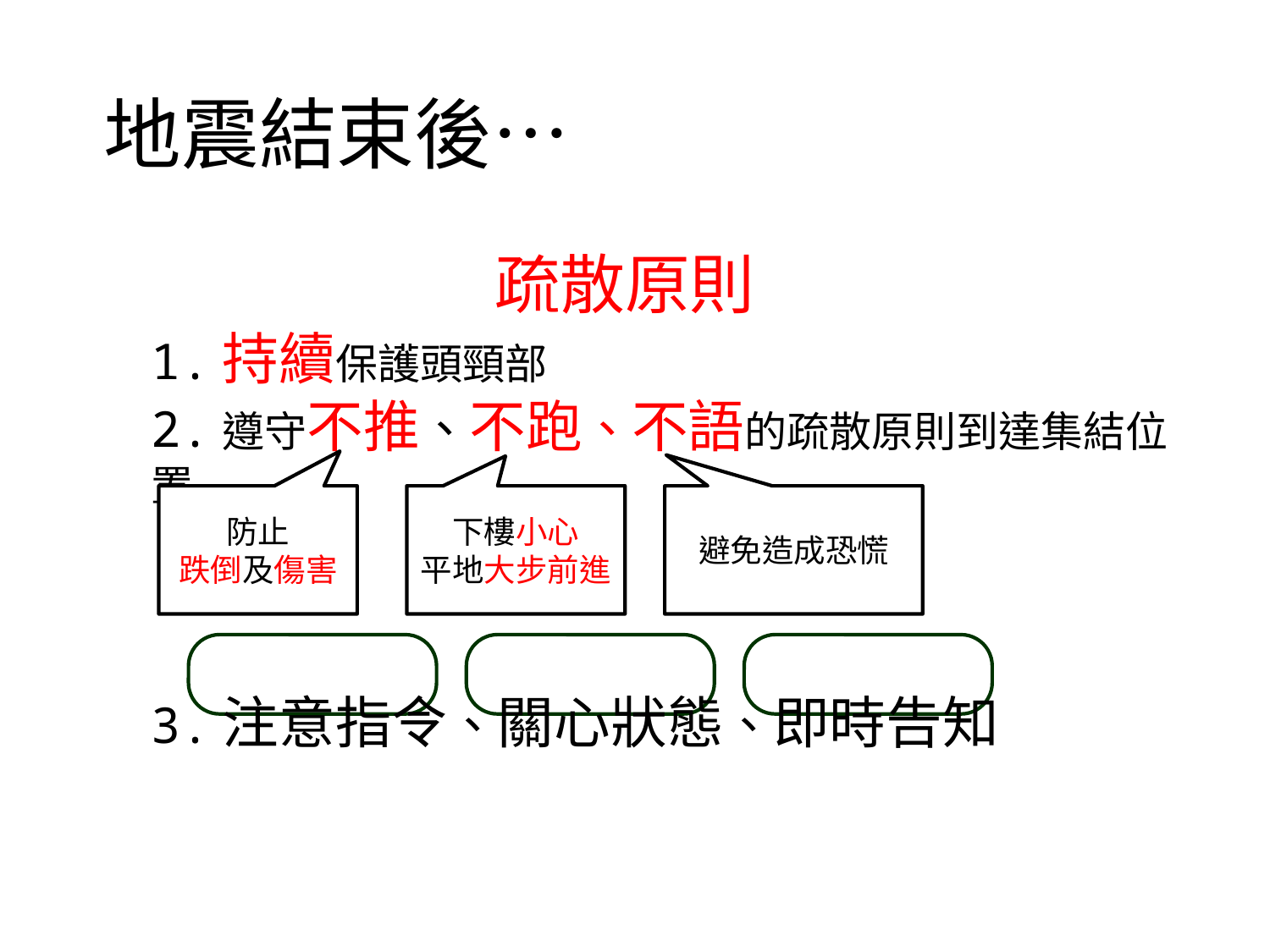

地震結束後…
疏散原則
1.持續保護頭頸部
2.遵守不推、不跑、不語的疏散原則到達集結位置

3.注意指令、關心狀態、即時告知
防止
跌倒及傷害
下樓小心
平地大步前進
避免造成恐慌